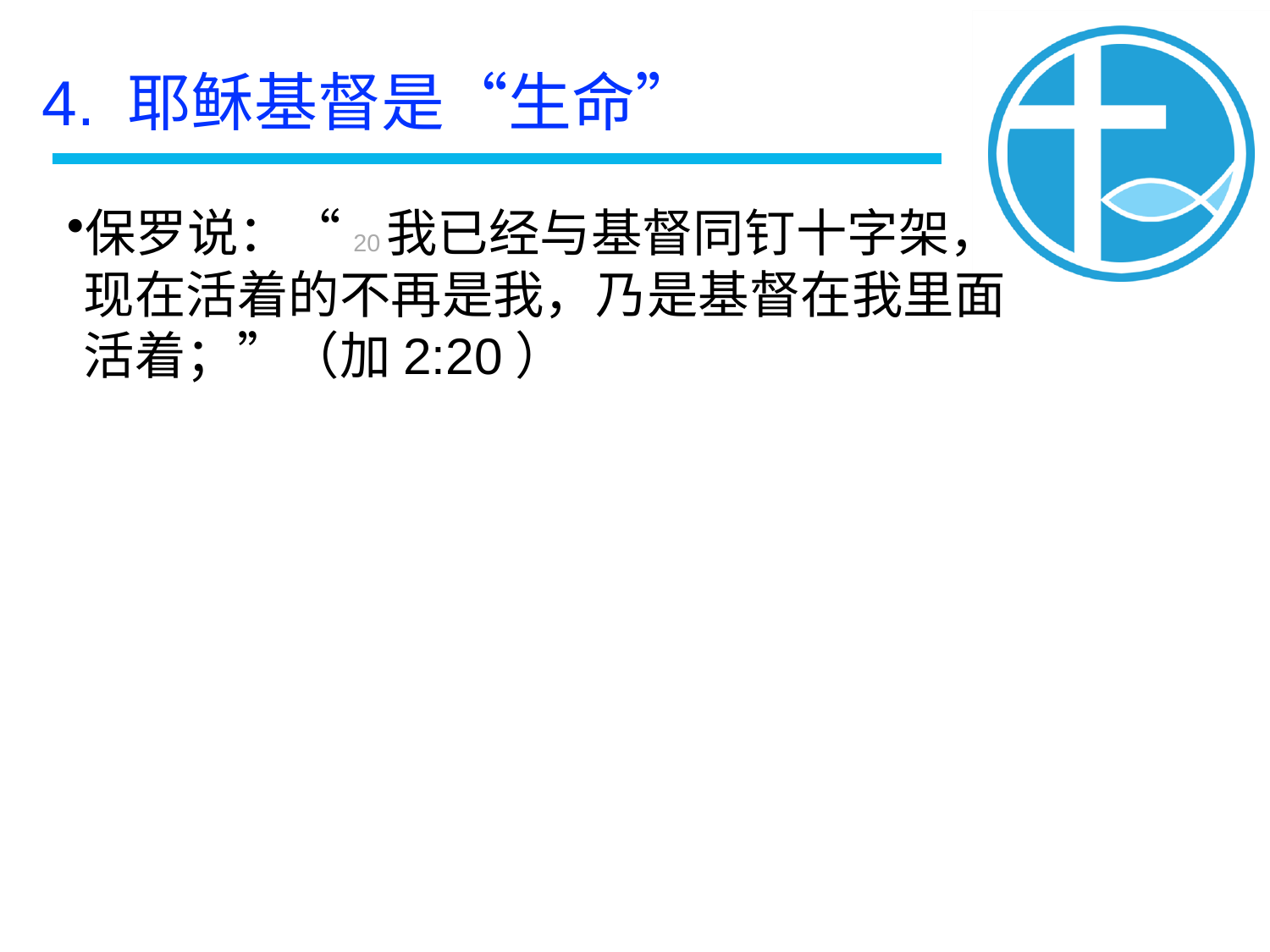

4. 耶稣基督是“生命”
保罗说：“20我已经与基督同钉十字架，现在活着的不再是我，乃是基督在我里面活着；”（加2:20）